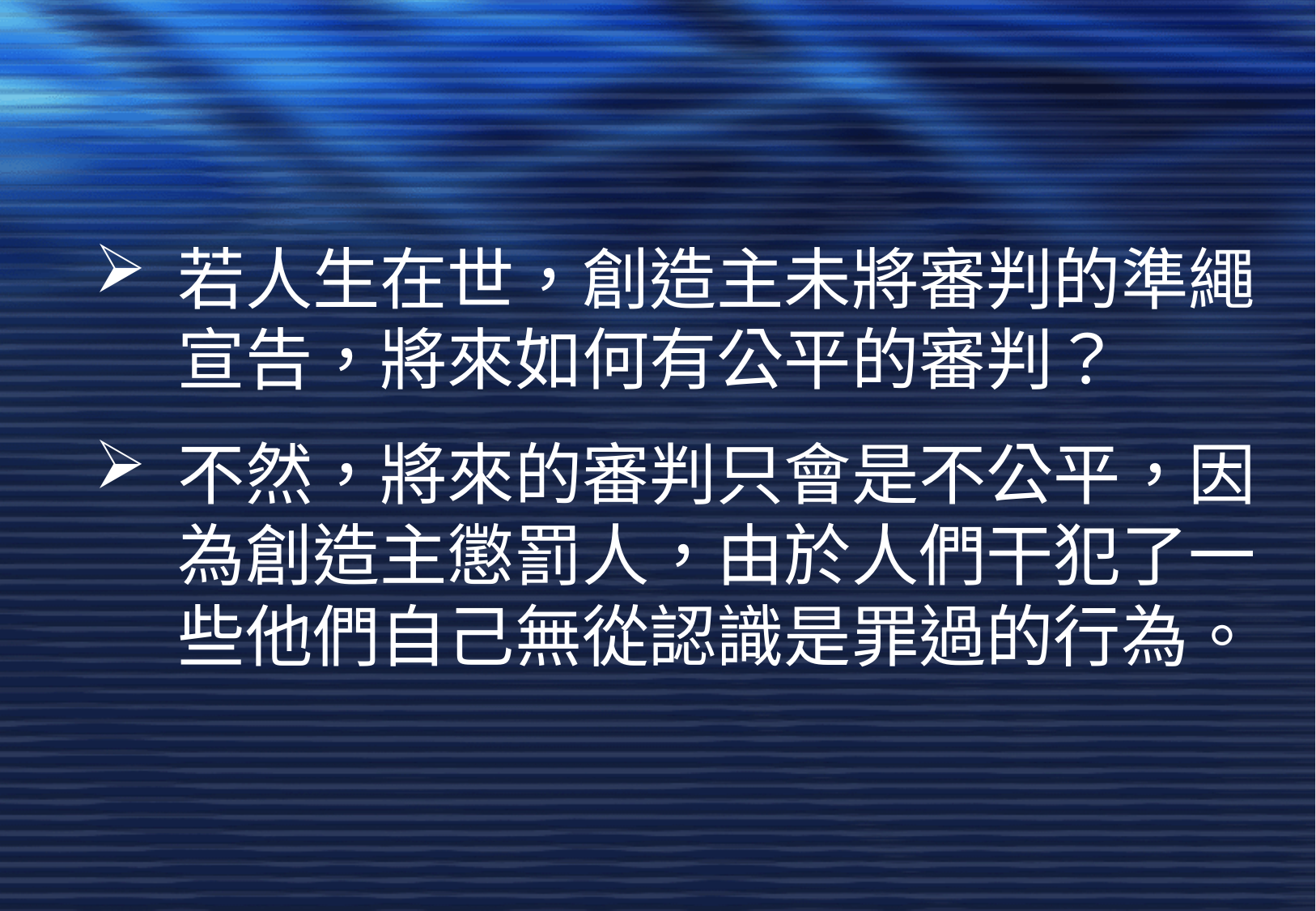

若人生在世，創造主未將審判的準繩宣告，將來如何有公平的審判？
不然，將來的審判只會是不公平，因為創造主懲罰人，由於人們干犯了一些他們自己無從認識是罪過的行為。